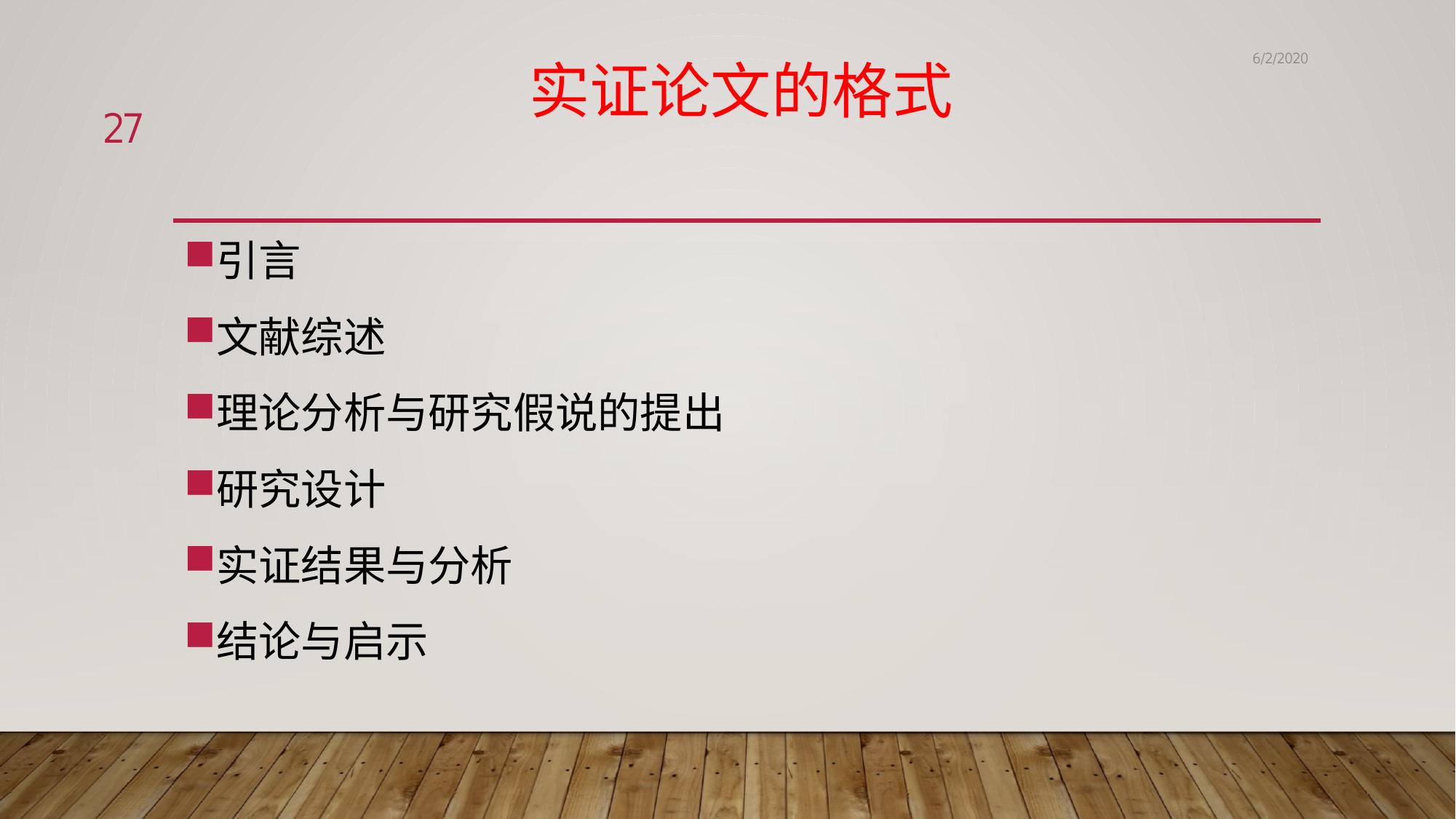

6/2/2020
# 实证论文的格式
27
引言
文献综述
理论分析与研究假说的提出
研究设计
实证结果与分析
结论与启示